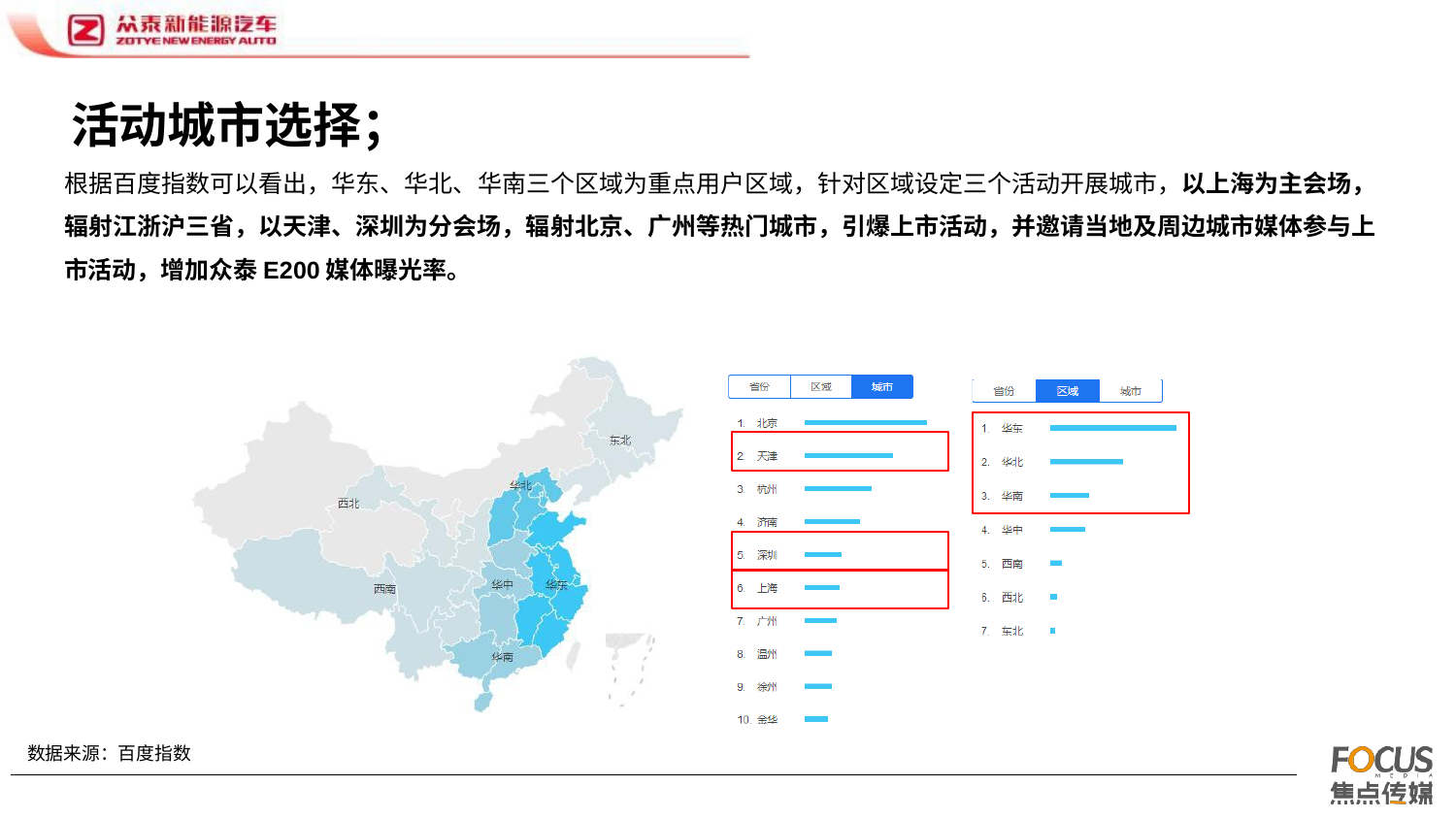

# 活动城市选择；
根据百度指数可以看出，华东、华北、华南三个区域为重点用户区域，针对区域设定三个活动开展城市，以上海为主会场， 辐射江浙沪三省，以天津、深圳为分会场，辐射北京、广州等热门城市，引爆上市活动，并邀请当地及周边城市媒体参与上 市活动，增加众泰E200媒体曝光率。

数据来源：百度指数